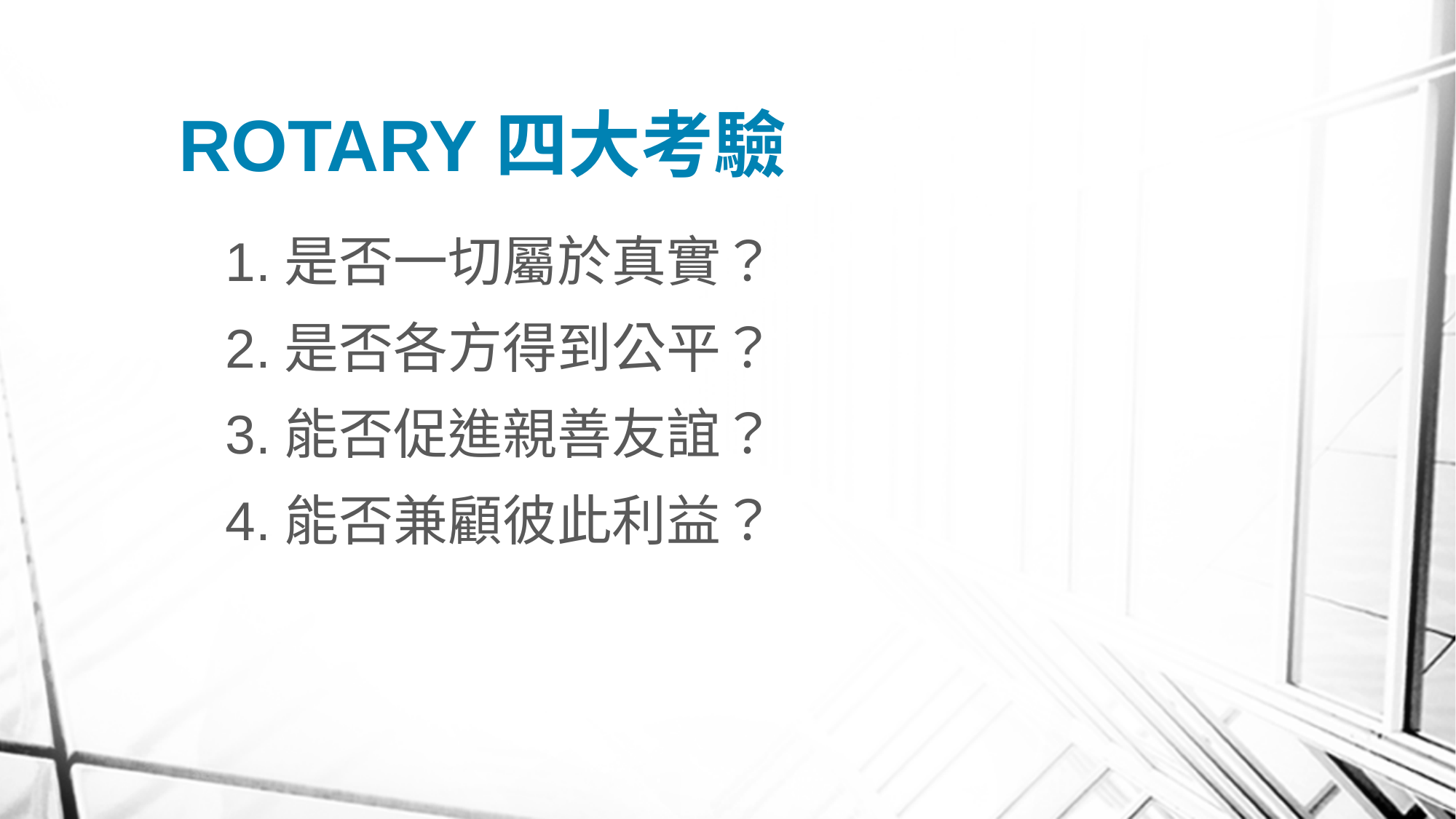

# ROTARY四大考驗
1.是否一切屬於真實？
2.是否各方得到公平？
3.能否促進親善友誼？
4.能否兼顧彼此利益？